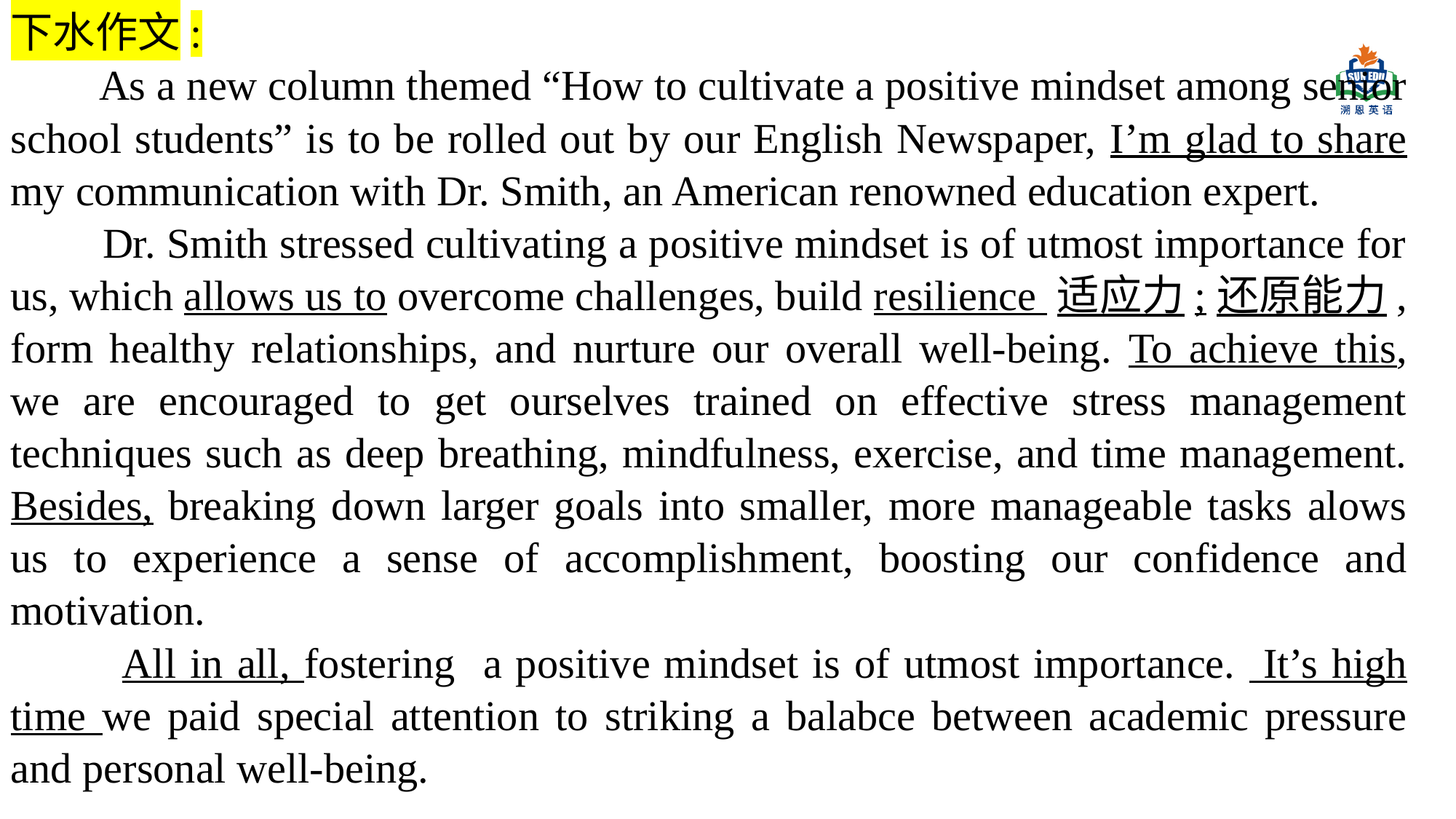

下水作文:
        As a new column themed “How to cultivate a positive mindset among senior school students” is to be rolled out by our English Newspaper, I’m glad to share my communication with Dr. Smith, an American renowned education expert.
        Dr. Smith stressed cultivating a positive mindset is of utmost importance for us, which allows us to overcome challenges, build resilience 适应力;还原能力, form healthy relationships, and nurture our overall well-being. To achieve this, we are encouraged to get ourselves trained on effective stress management techniques such as deep breathing, mindfulness, exercise, and time management. Besides, breaking down larger goals into smaller, more manageable tasks alows us to experience a sense of accomplishment, boosting our confidence and motivation.
        All in all, fostering  a positive mindset is of utmost importance.  It’s high time we paid special attention to striking a balabce between academic pressure and personal well-being.